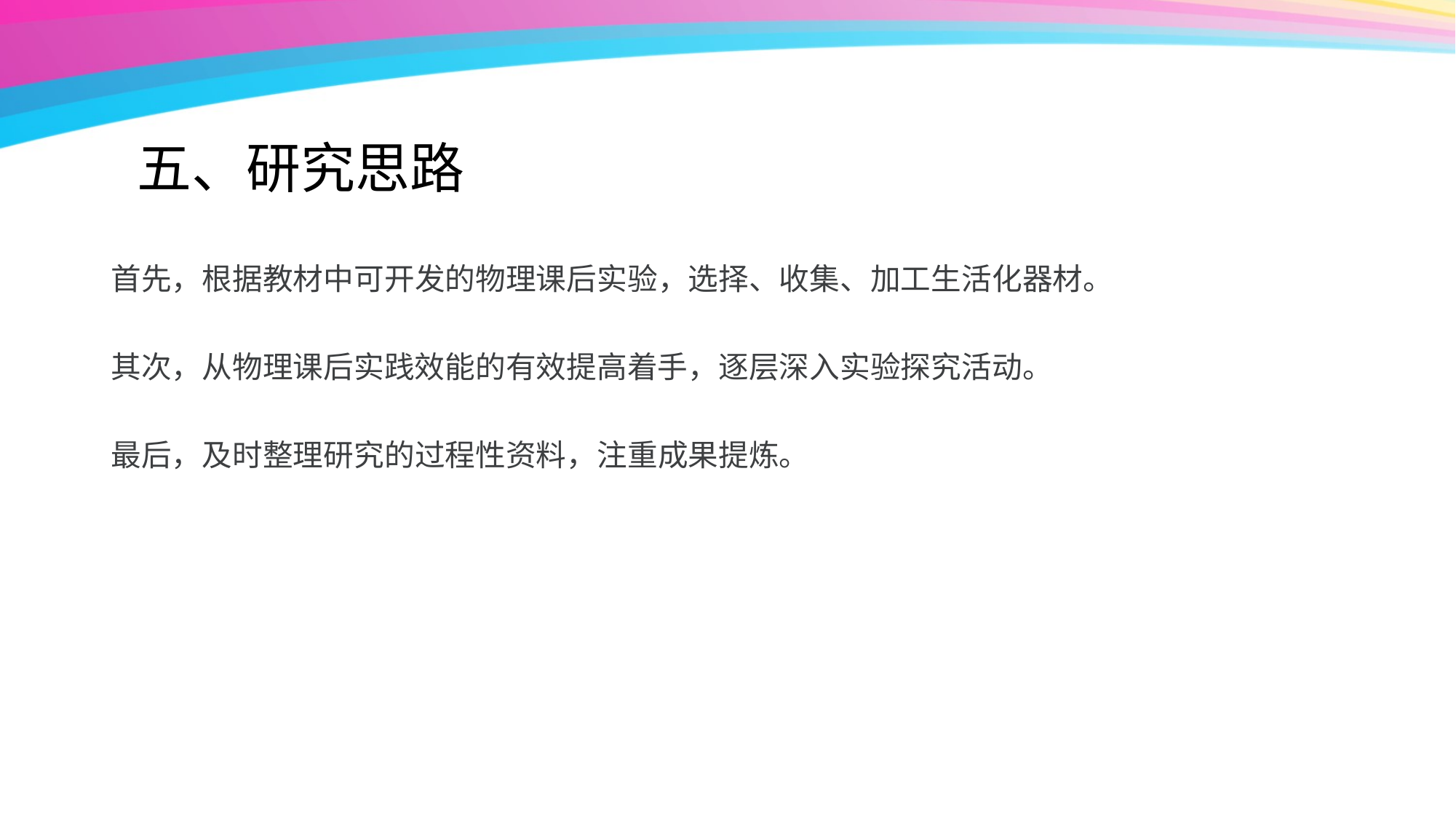

# 五、研究思路
首先，根据教材中可开发的物理课后实验，选择、收集、加工生活化器材。
其次，从物理课后实践效能的有效提高着手，逐层深入实验探究活动。
最后，及时整理研究的过程性资料，注重成果提炼。